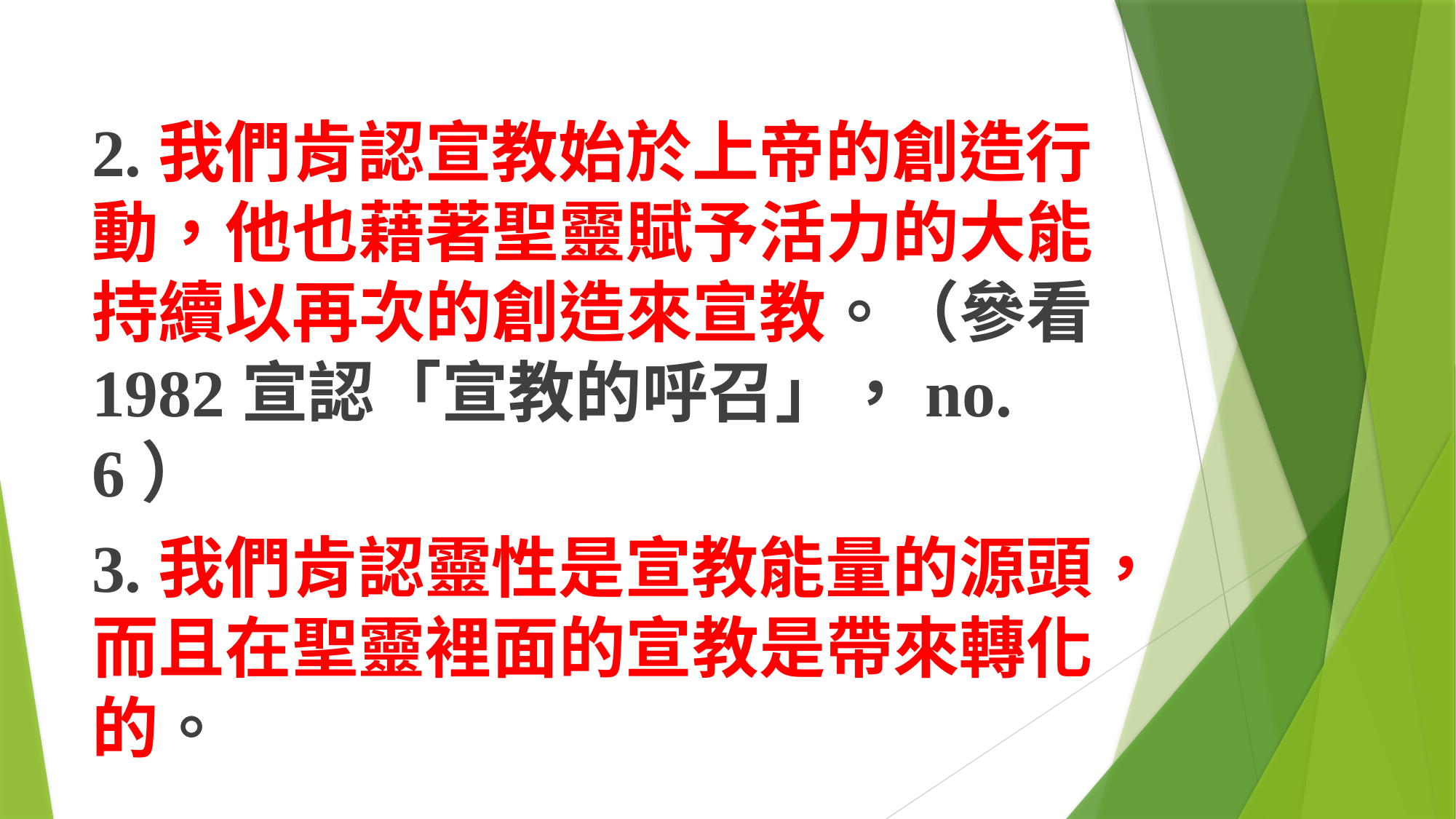

#
2.我們肯認宣教始於上帝的創造行動，他也藉著聖靈賦予活力的大能持續以再次的創造來宣教。（參看1982宣認「宣教的呼召」，no. 6）
3.我們肯認靈性是宣教能量的源頭，而且在聖靈裡面的宣教是帶來轉化的。